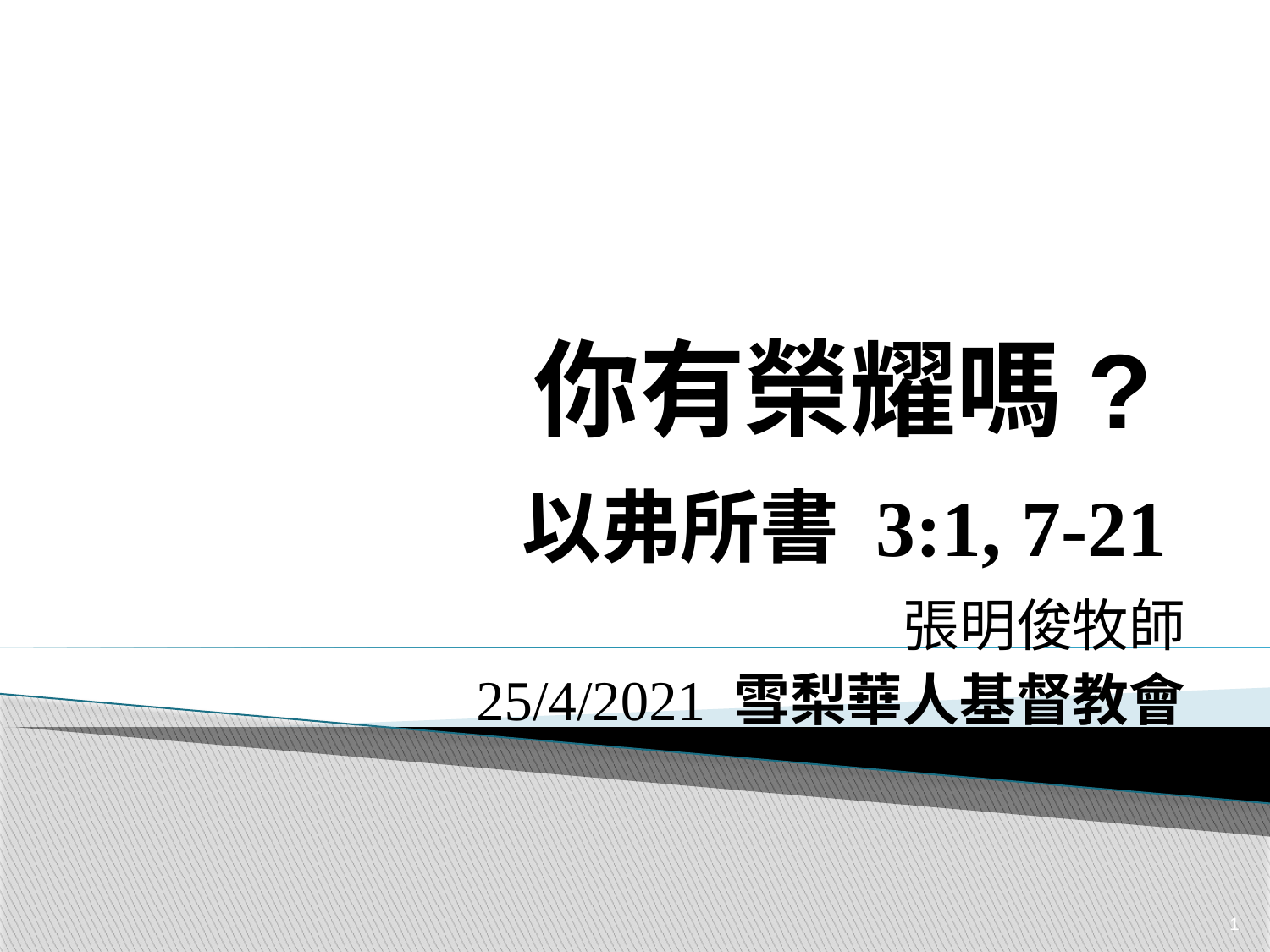

# 你有榮耀嗎?
以弗所書 3:1, 7-21

張明俊牧師
25/4/2021 雪梨華人基督教會
1